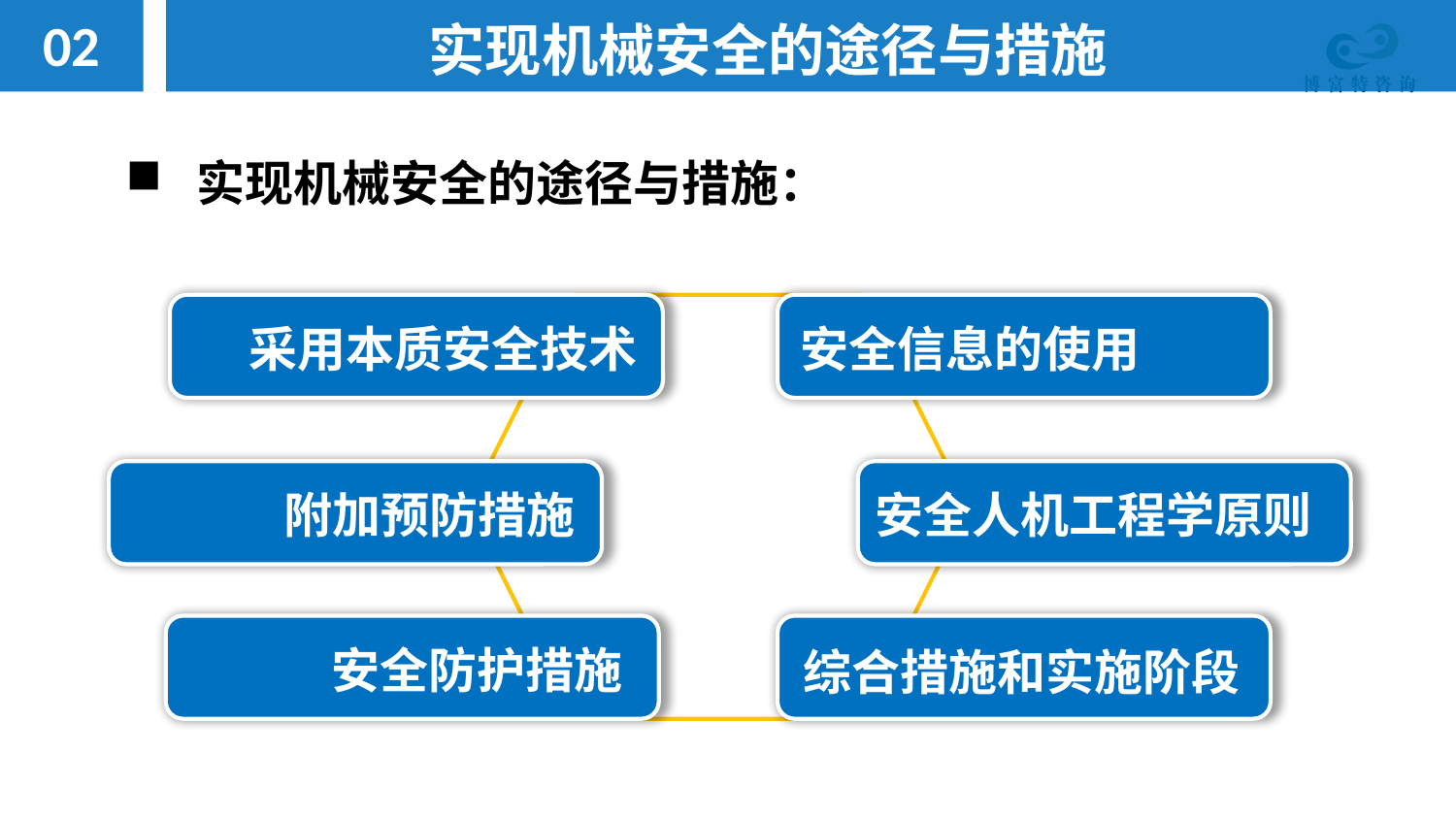

02
实现机械安全的途径与措施
  实现机械安全的途径与措施：

采用本质安全技术
安全信息的使用

附加预防措施
安全人机工程学原则

安全防护措施
综合措施和实施阶段